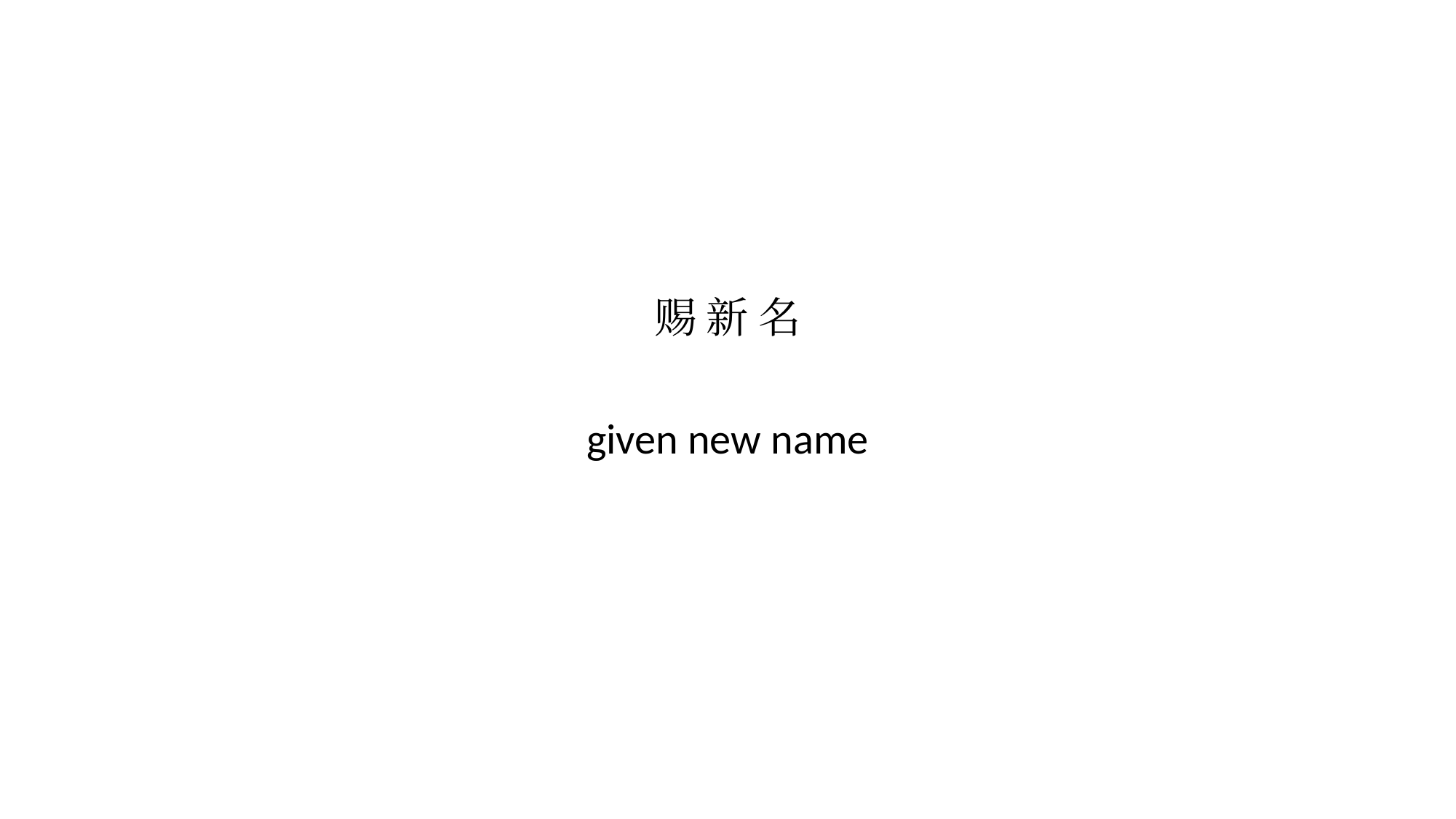

# 赐 新 名 given new name